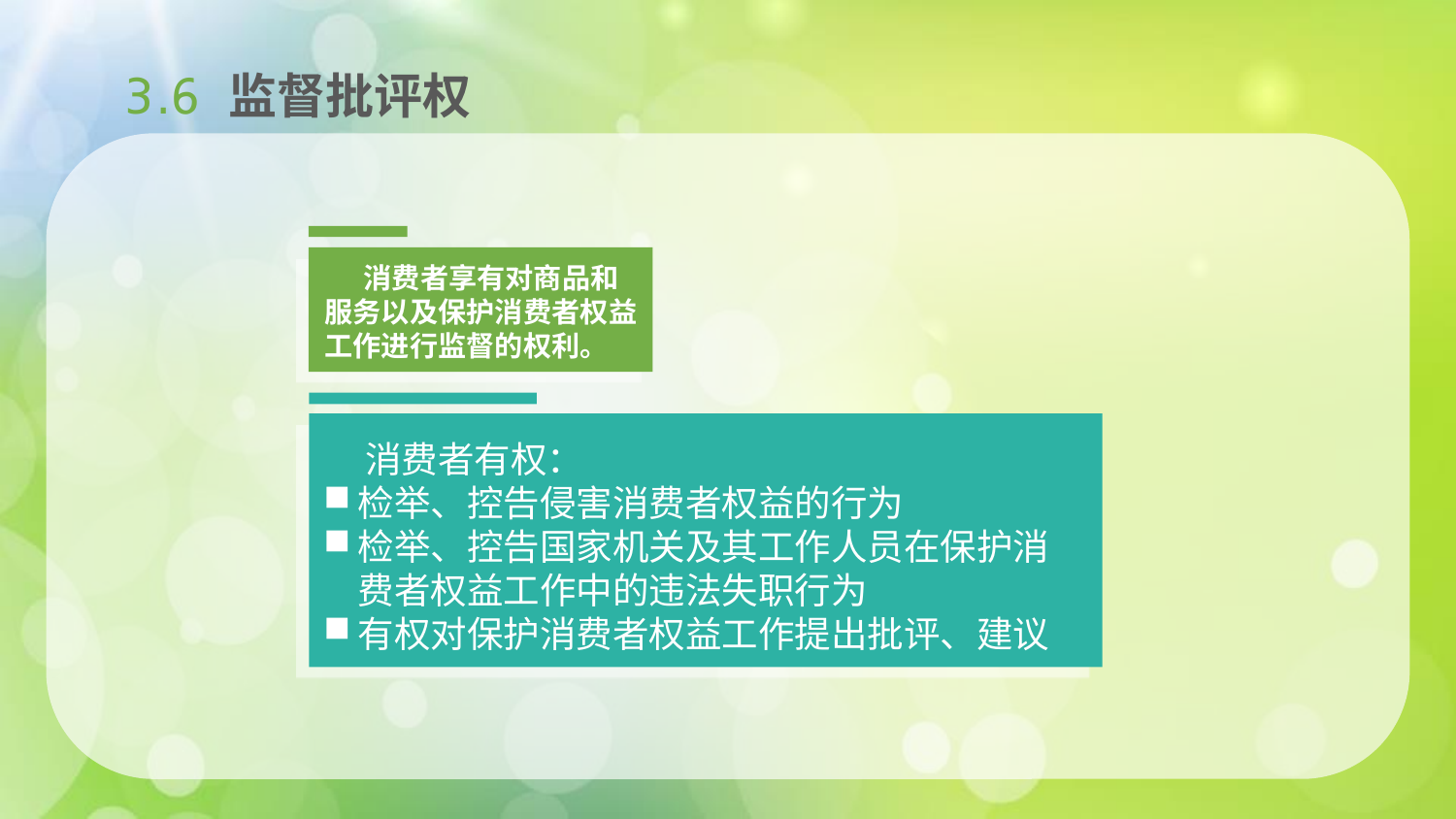

3.6 监督批评权

     消费者享有对商品和服务以及保护消费者权益工作进行监督的权利。

    消费者有权：
检举、控告侵害消费者权益的行为
检举、控告国家机关及其工作人员在保护消费者权益工作中的违法失职行为
有权对保护消费者权益工作提出批评、建议